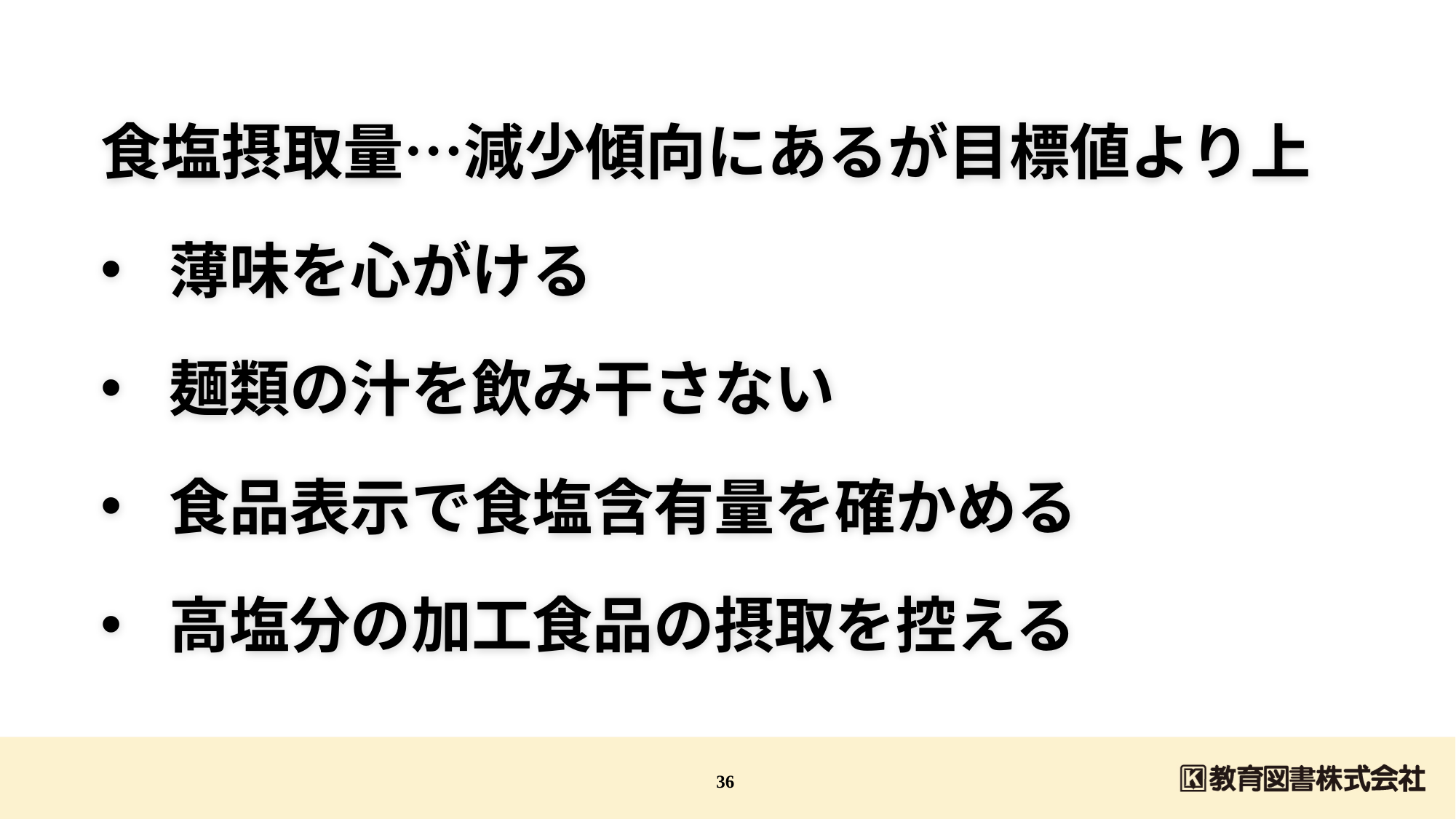

食塩摂取量…減少傾向にあるが目標値より上
薄味を心がける
麺類の汁を飲み干さない
食品表示で食塩含有量を確かめる
高塩分の加工食品の摂取を控える
36